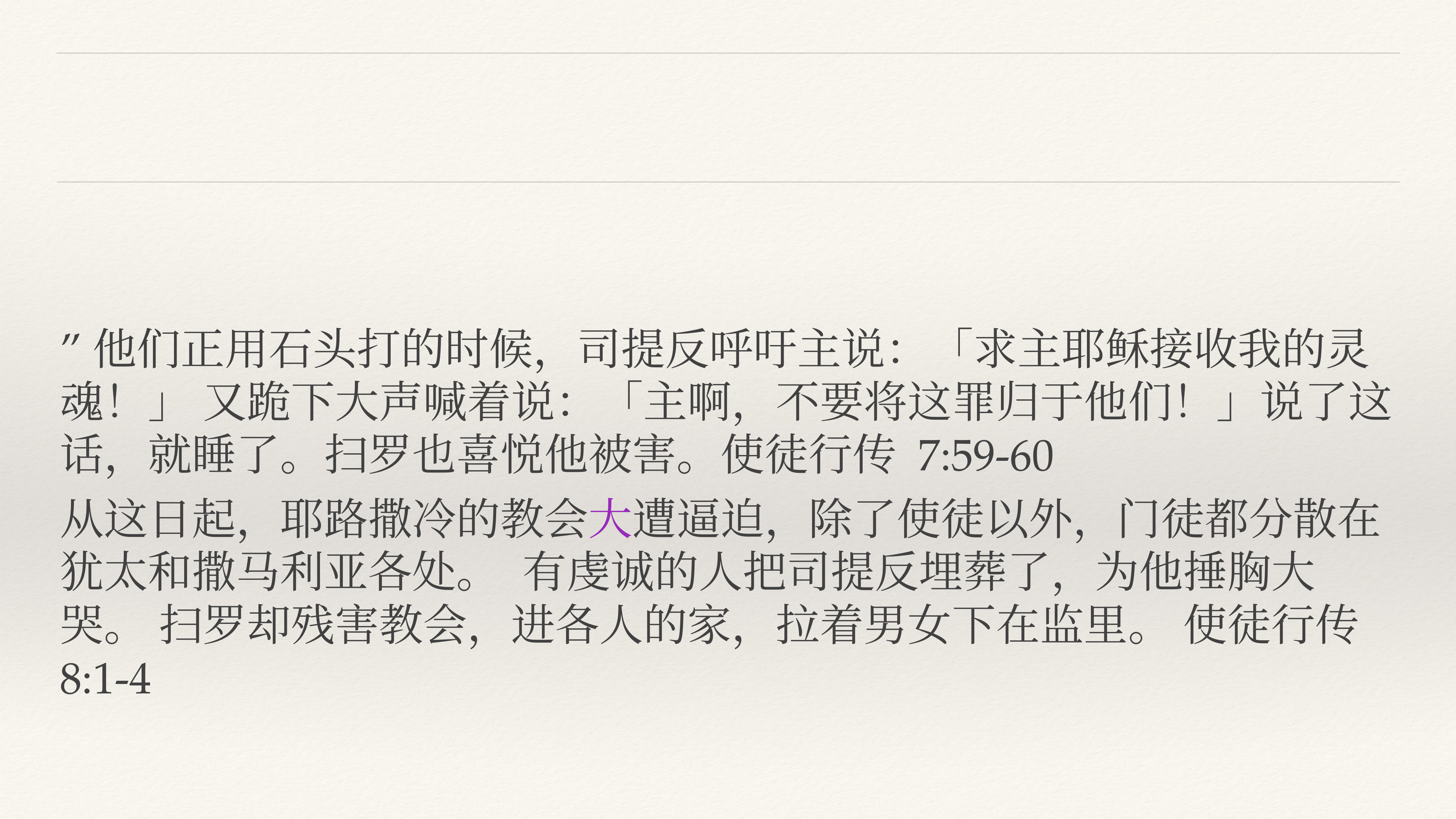

”他们正用石头打的时候，司提反呼吁主说：「求主耶稣接收我的灵魂！」 又跪下大声喊着说：「主啊，不要将这罪归于他们！」说了这话，就睡了。扫罗也喜悦他被害。使徒行传 7:59-60
从这日起，耶路撒冷的教会大遭逼迫，除了使徒以外，门徒都分散在犹太和撒马利亚各处。  有虔诚的人把司提反埋葬了，为他捶胸大哭。 扫罗却残害教会，进各人的家，拉着男女下在监里。 使徒行传 8:1-4